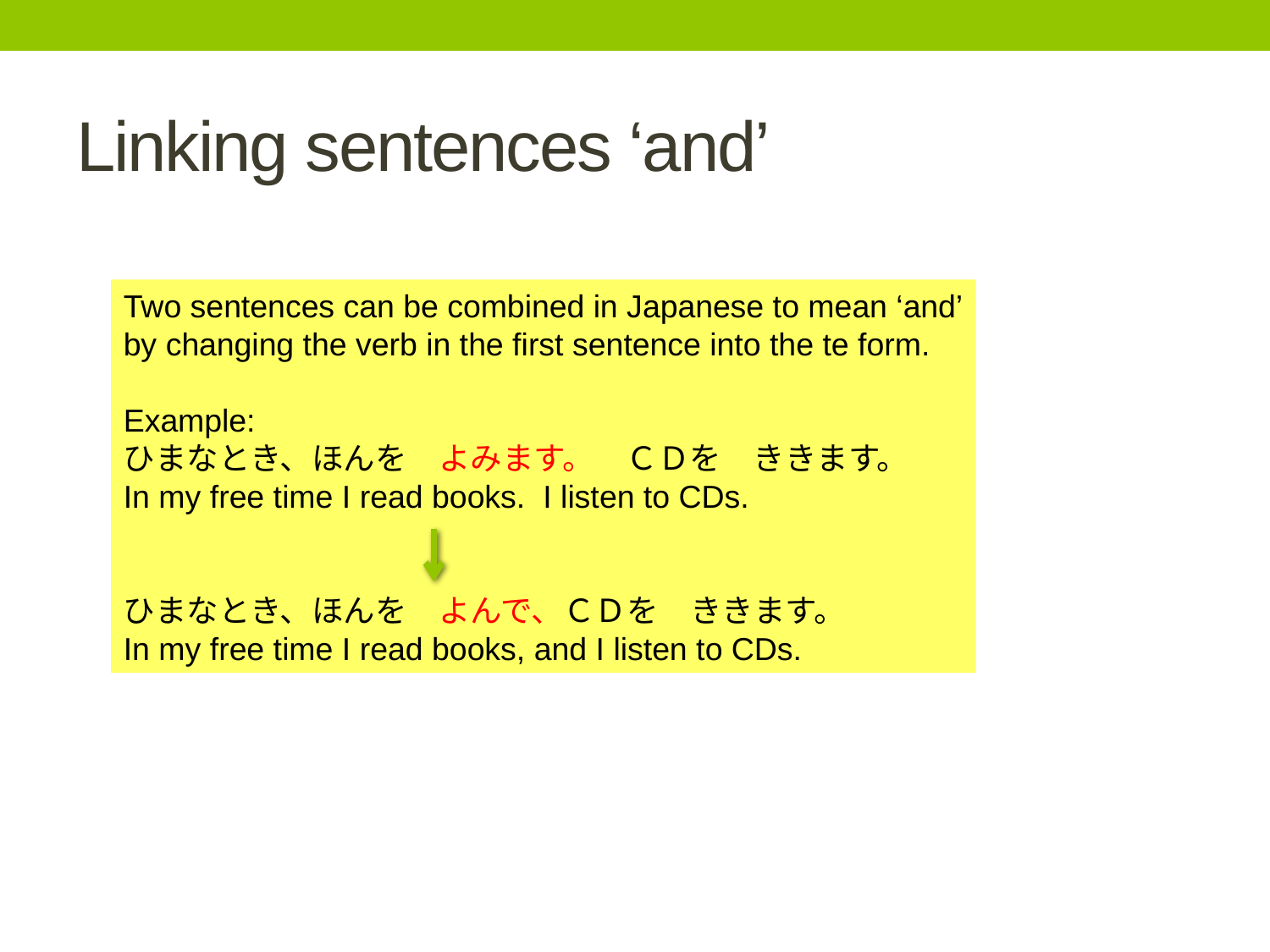

# Linking sentences ‘and’
Two sentences can be combined in Japanese to mean ‘and’
by changing the verb in the first sentence into the te form.

Example:
ひまなとき、ほんを　よみます。　ＣＤを　ききます。
In my free time I read books.  I listen to CDs.

ひまなとき、ほんを　よんで、ＣＤを　ききます。
In my free time I read books, and I listen to CDs.